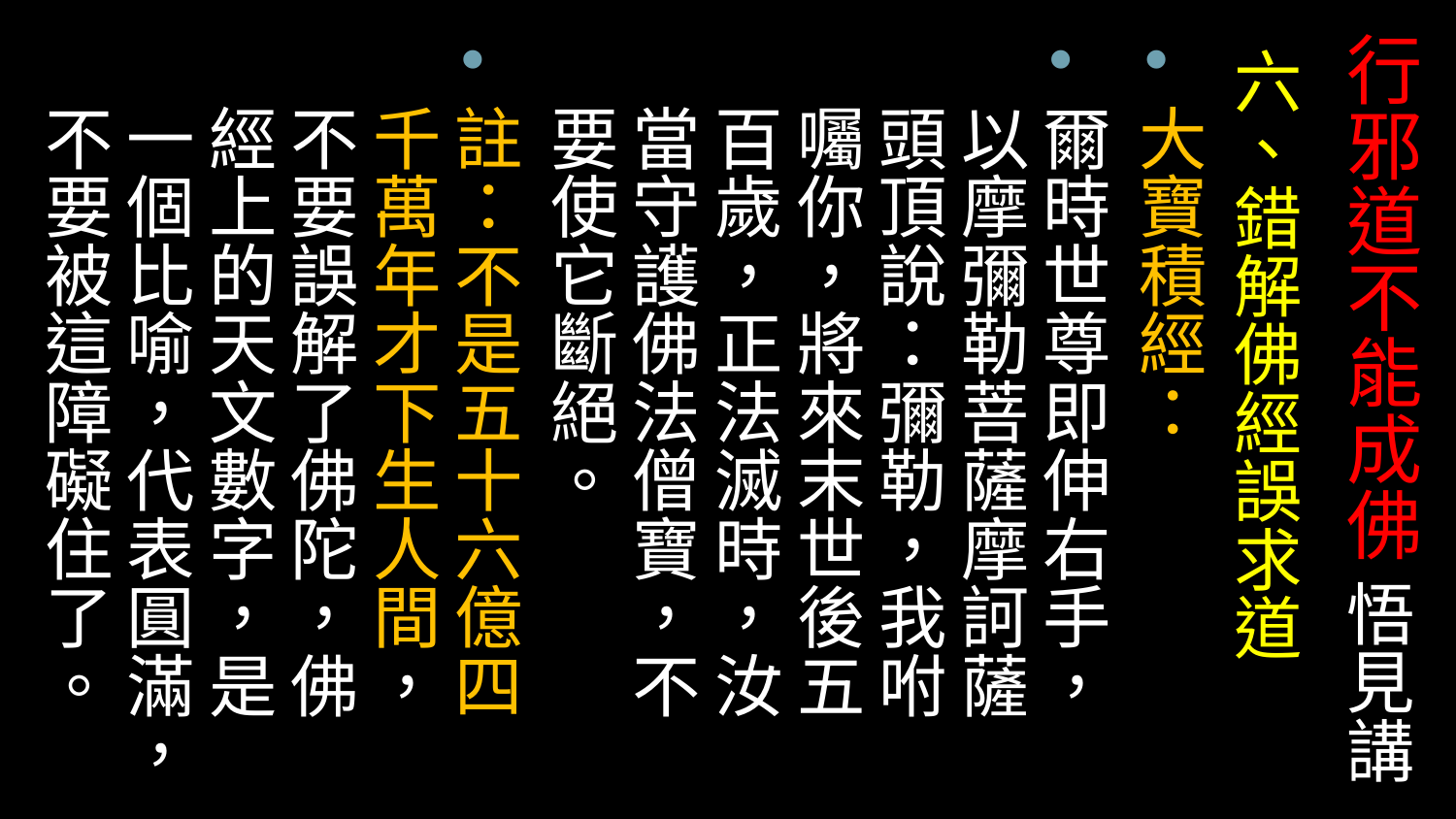

# 行邪道不能成佛 悟見講
六、錯解佛經誤求道
大寶積經：
爾時世尊即伸右手，以摩彌勒菩薩摩訶薩頭頂說：彌勒，我咐囑你，將來末世後五百歲，正法滅時，汝當守護佛法僧寶，不要使它斷絕。
註：不是五十六億四千萬年才下生人間，不要誤解了佛陀，佛經上的天文數字，是一個比喻，代表圓滿，不要被這障礙住了。